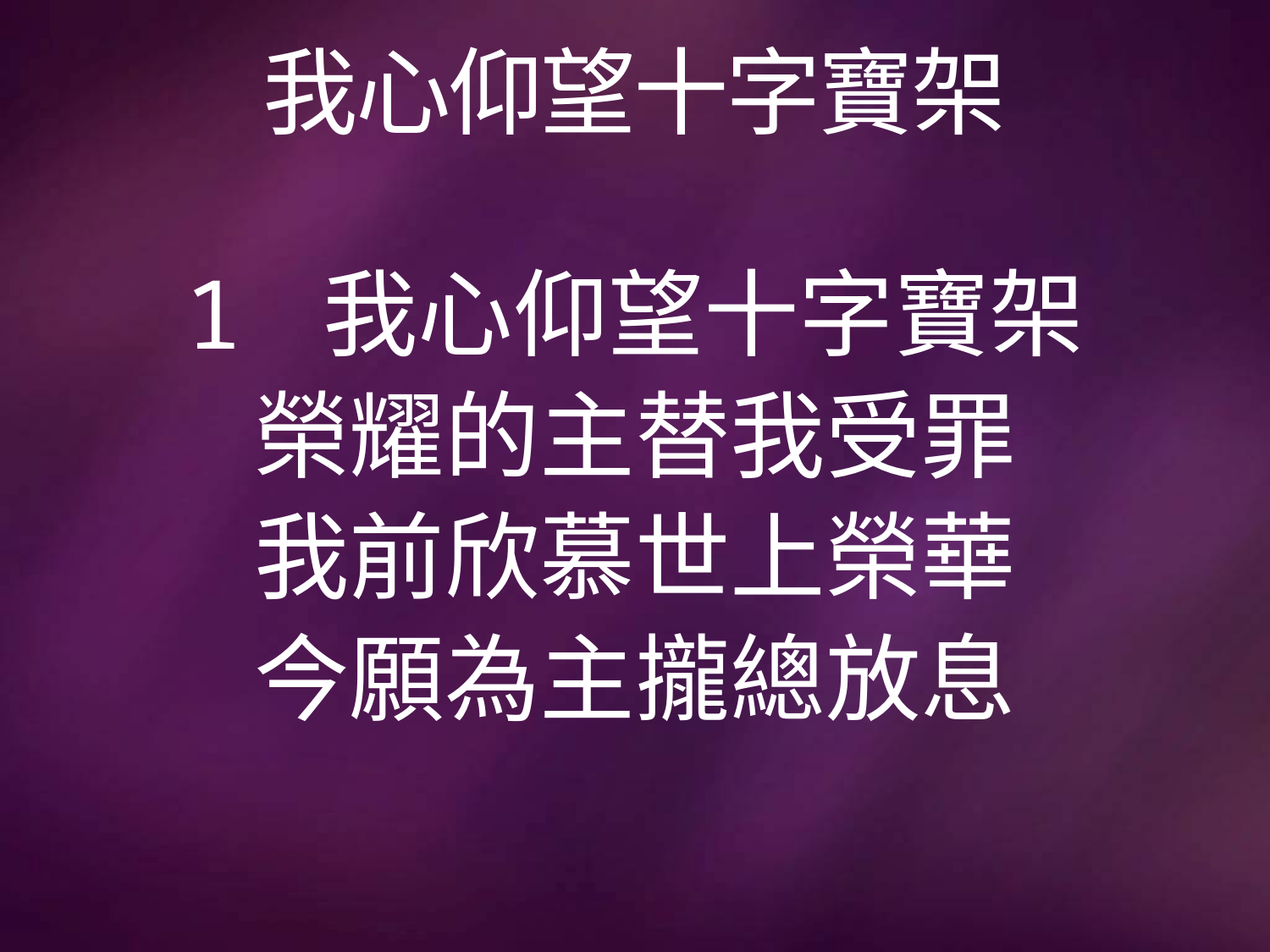

# 我心仰望十字寶架
1 我心仰望十字寶架
榮耀的主替我受罪
我前欣慕世上榮華
今願為主攏總放息